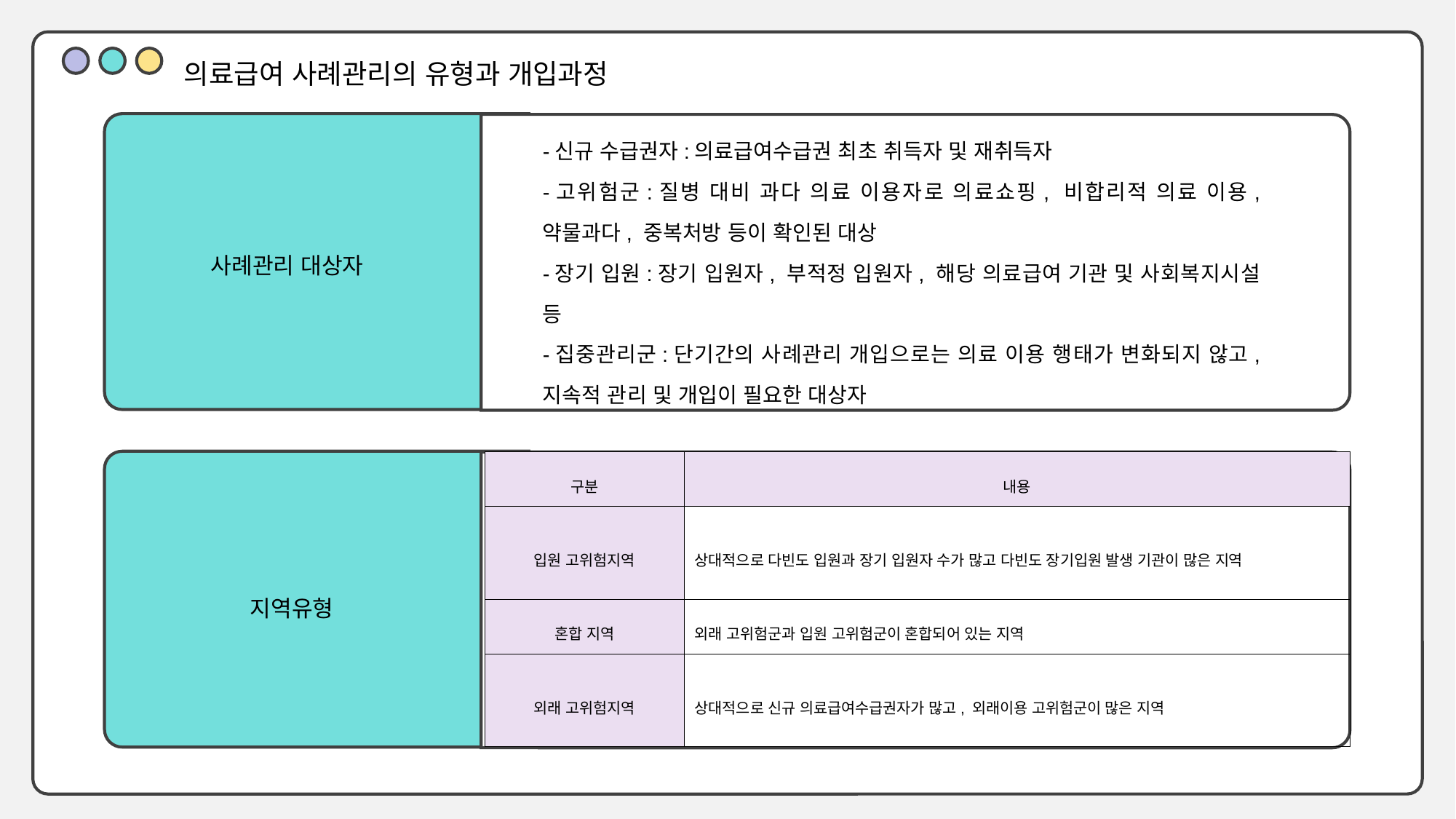

의료급여 사례관리의 유형과 개입과정

-신규 수급권자:의료급여수급권 최초 취득자 및 재취득자
-고위험군:질병 대비 과다 의료 이용자로 의료쇼핑, 비합리적 의료 이용, 약물과다, 중복처방 등이 확인된 대상
-장기 입원:장기 입원자, 부적정 입원자, 해당 의료급여 기관 및 사회복지시설 등
-집중관리군:단기간의 사례관리 개입으로는 의료 이용 행태가 변화되지 않고, 지속적 관리 및 개입이 필요한 대상자

사례관리 대상자

| 구분 | 내용 |
| --- | --- |
| 입원 고위험지역 | 상대적으로 다빈도 입원과 장기 입원자 수가 많고 다빈도 장기입원 발생 기관이 많은 지역 |
| 혼합 지역 | 외래 고위험군과 입원 고위험군이 혼합되어 있는 지역 |
| 외래 고위험지역 | 상대적으로 신규 의료급여수급권자가 많고, 외래이용 고위험군이 많은 지역 |

“
지역유형